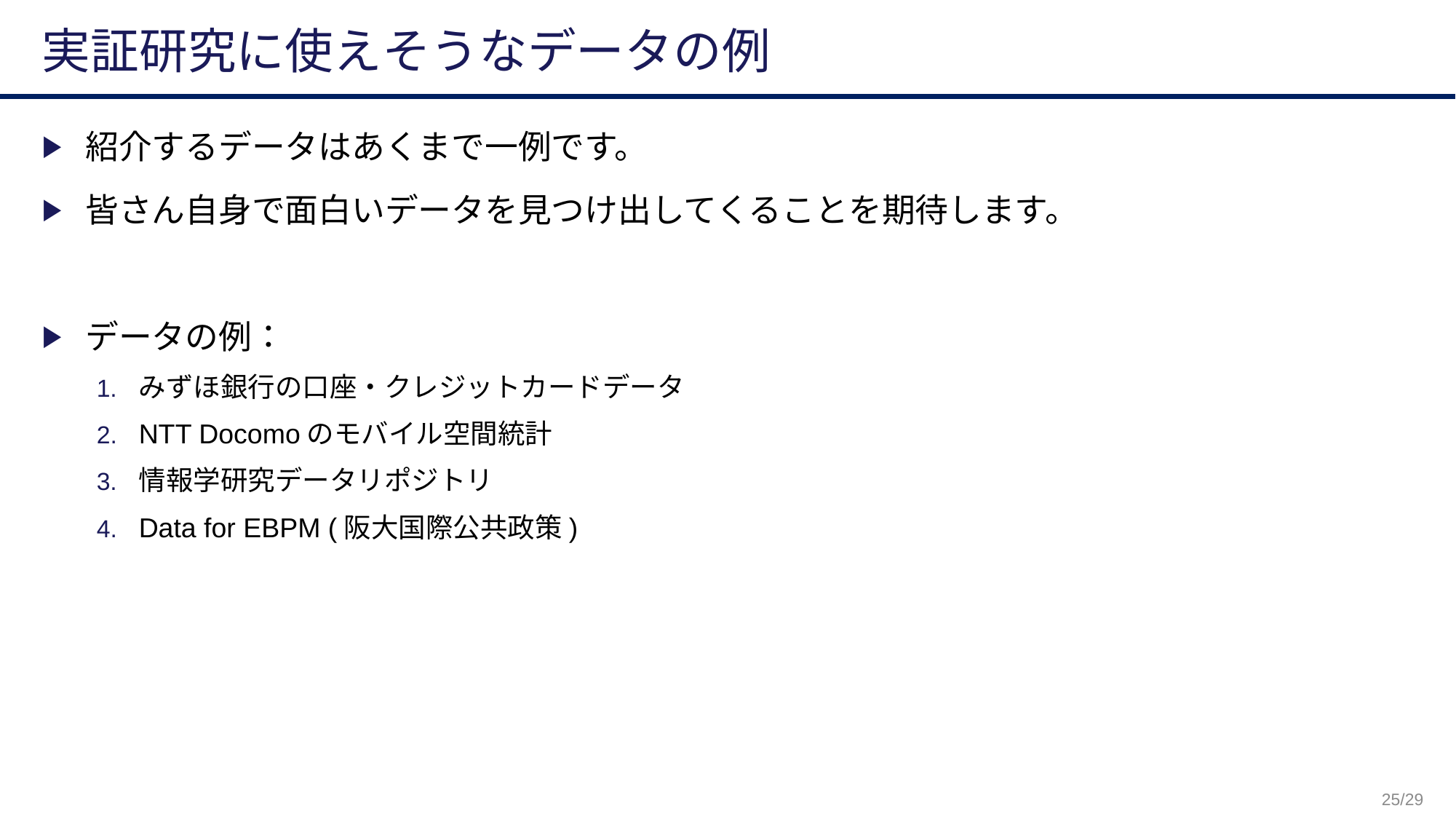

# 実証研究に使えそうなデータの例
紹介するデータはあくまで一例です。
皆さん自身で面白いデータを見つけ出してくることを期待します。

データの例：
みずほ銀行の口座・クレジットカードデータ
NTT Docomoのモバイル空間統計
情報学研究データリポジトリ
Data for EBPM (阪大国際公共政策)

25/29